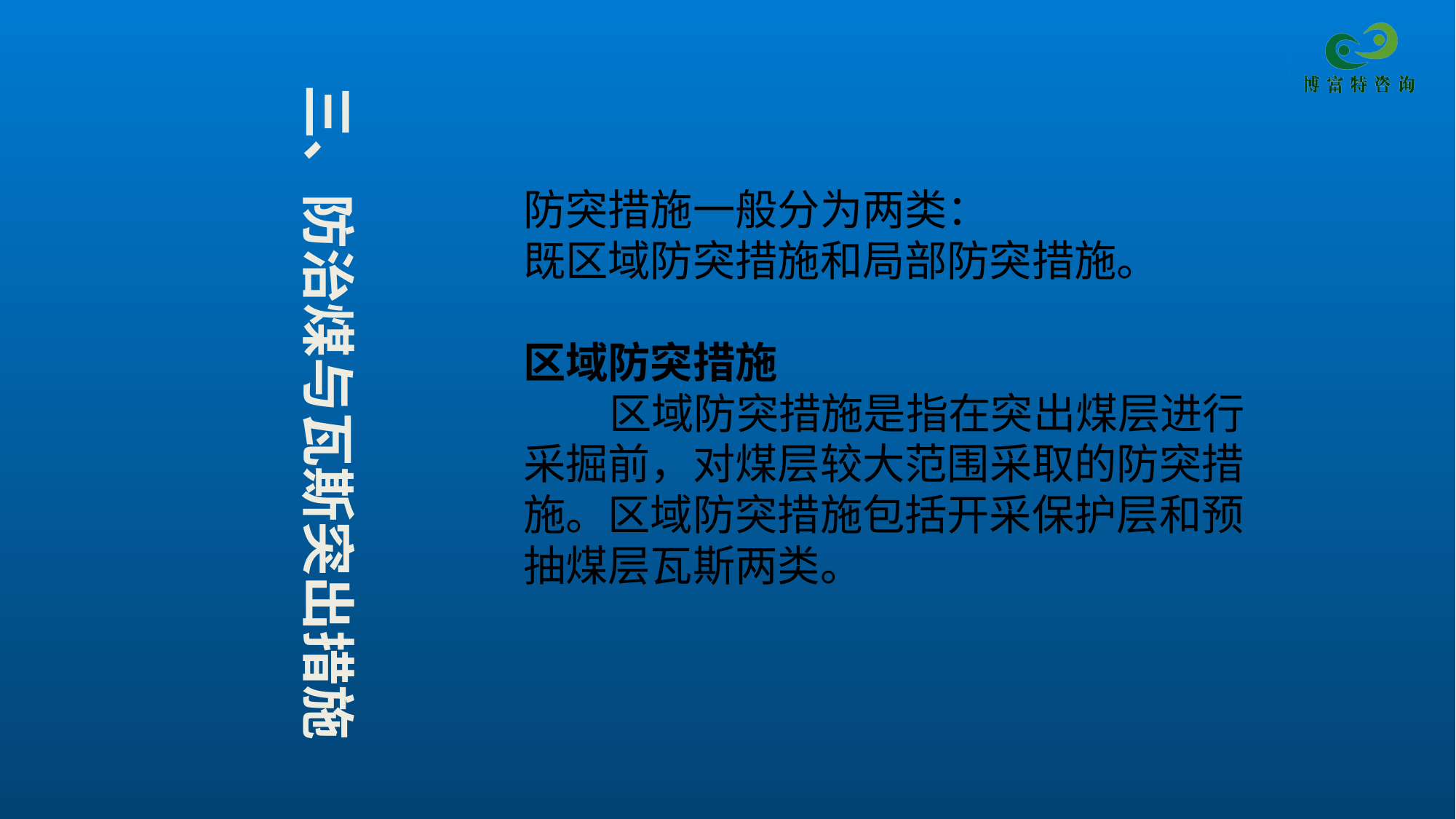

三、防治煤与瓦斯突出措施
防突措施一般分为两类：
既区域防突措施和局部防突措施。

区域防突措施
        区域防突措施是指在突出煤层进行
采掘前，对煤层较大范围采取的防突措
施。区域防突措施包括开采保护层和预
抽煤层瓦斯两类。